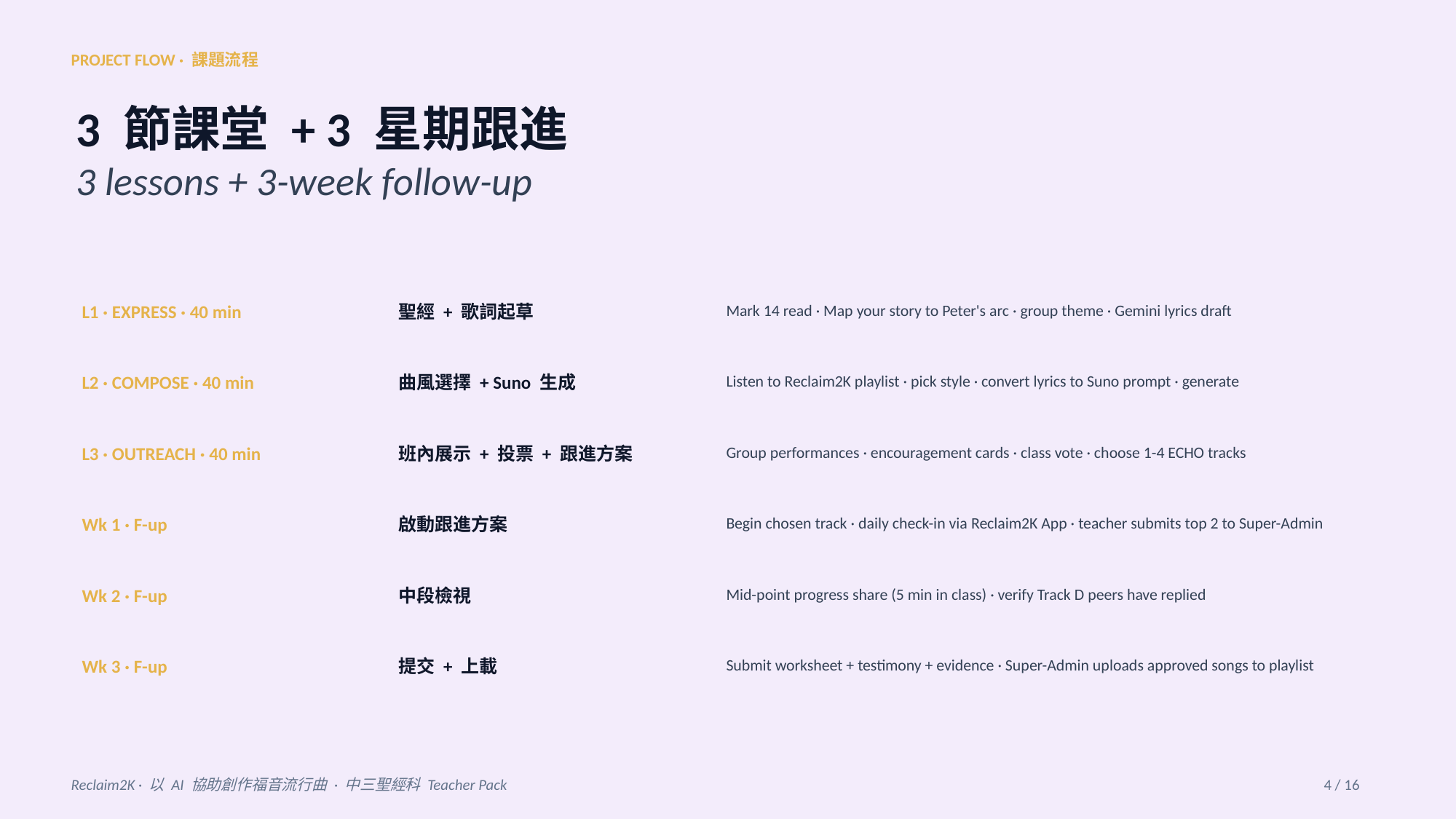

PROJECT FLOW · 課題流程
3 節課堂 + 3 星期跟進
3 lessons + 3-week follow-up
L1 · EXPRESS · 40 min
聖經 + 歌詞起草
Mark 14 read · Map your story to Peter's arc · group theme · Gemini lyrics draft
L2 · COMPOSE · 40 min
曲風選擇 + Suno 生成
Listen to Reclaim2K playlist · pick style · convert lyrics to Suno prompt · generate
L3 · OUTREACH · 40 min
班內展示 + 投票 + 跟進方案
Group performances · encouragement cards · class vote · choose 1-4 ECHO tracks
Wk 1 · F-up
啟動跟進方案
Begin chosen track · daily check-in via Reclaim2K App · teacher submits top 2 to Super-Admin
Wk 2 · F-up
中段檢視
Mid-point progress share (5 min in class) · verify Track D peers have replied
Wk 3 · F-up
提交 + 上載
Submit worksheet + testimony + evidence · Super-Admin uploads approved songs to playlist
Reclaim2K · 以 AI 協助創作福音流行曲 · 中三聖經科 Teacher Pack
4 / 16